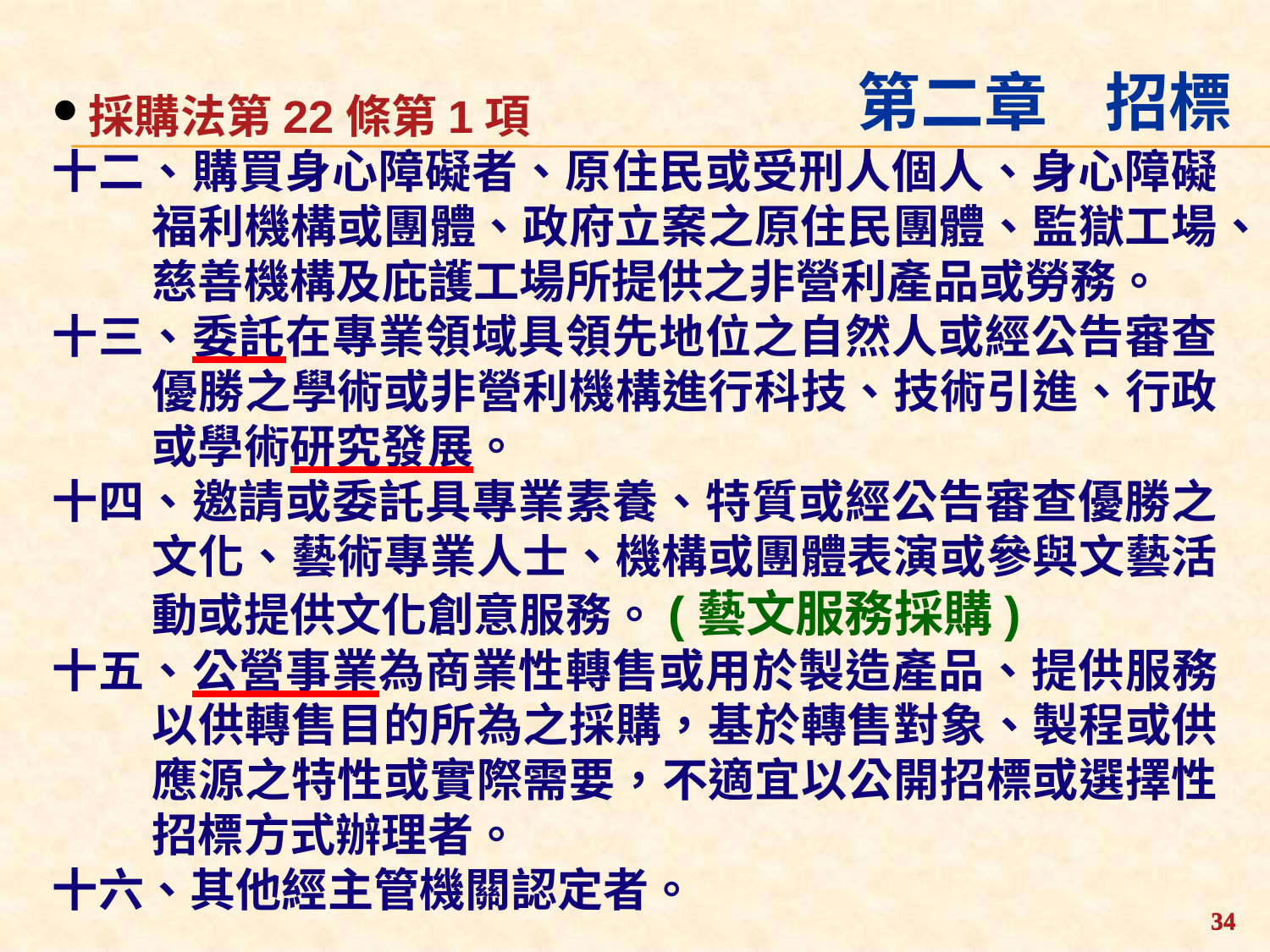

第二章    招標
採購法第22條第1項
十二、購買身心障礙者、原住民或受刑人個人、身心障礙福利機構或團體、政府立案之原住民團體、監獄工場、慈善機構及庇護工場所提供之非營利產品或勞務。
十三、委託在專業領域具領先地位之自然人或經公告審查優勝之學術或非營利機構進行科技、技術引進、行政或學術研究發展。
十四、邀請或委託具專業素養、特質或經公告審查優勝之文化、藝術專業人士、機構或團體表演或參與文藝活動或提供文化創意服務。(藝文服務採購)
十五、公營事業為商業性轉售或用於製造產品、提供服務以供轉售目的所為之採購，基於轉售對象、製程或供應源之特性或實際需要，不適宜以公開招標或選擇性招標方式辦理者。
十六、其他經主管機關認定者。
34
34